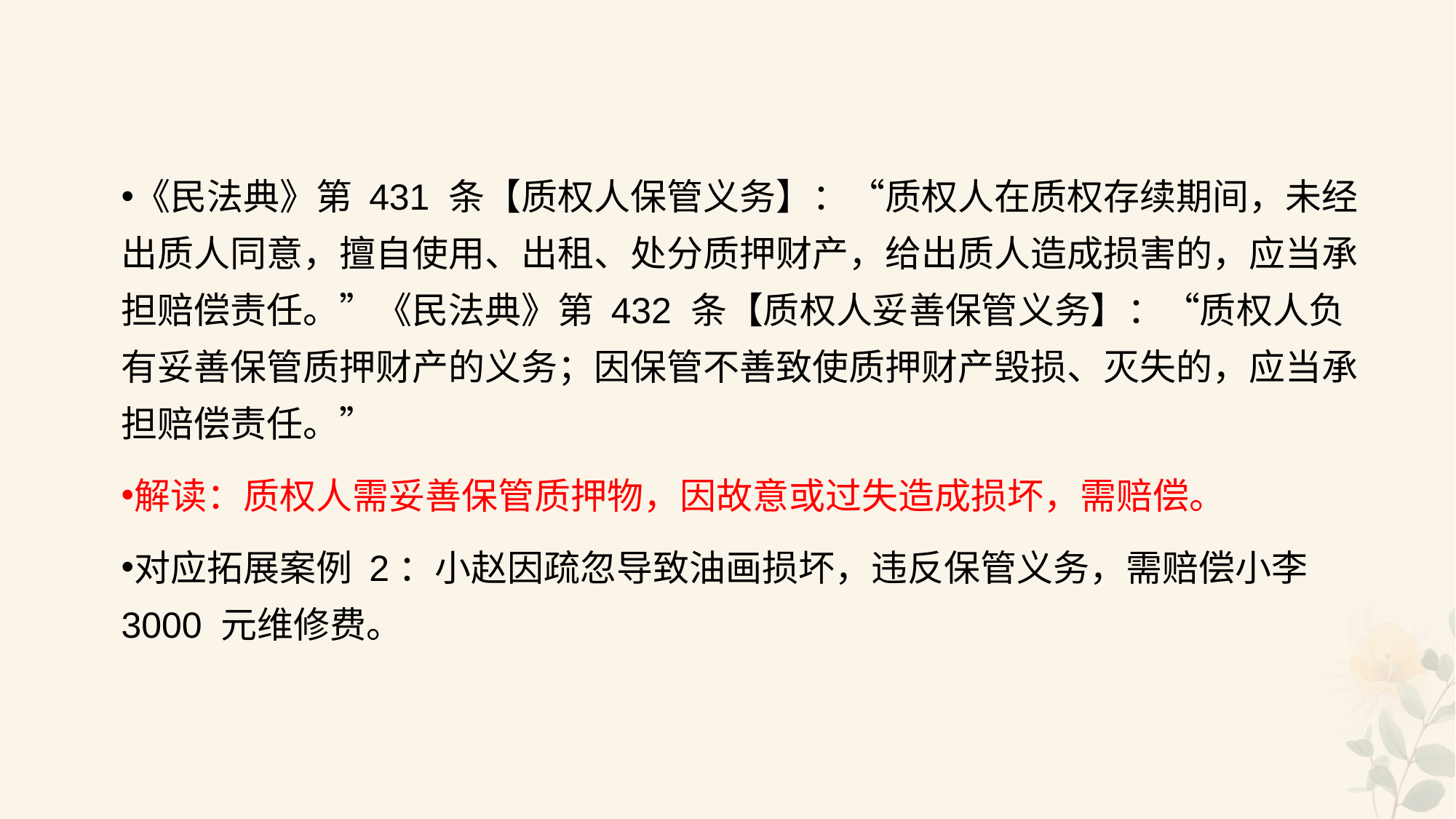

#
《民法典》第 431 条【质权人保管义务】：“质权人在质权存续期间，未经出质人同意，擅自使用、出租、处分质押财产，给出质人造成损害的，应当承担赔偿责任。”《民法典》第 432 条【质权人妥善保管义务】：“质权人负有妥善保管质押财产的义务；因保管不善致使质押财产毁损、灭失的，应当承担赔偿责任。”
解读：质权人需妥善保管质押物，因故意或过失造成损坏，需赔偿。
对应拓展案例 2：小赵因疏忽导致油画损坏，违反保管义务，需赔偿小李 3000 元维修费。